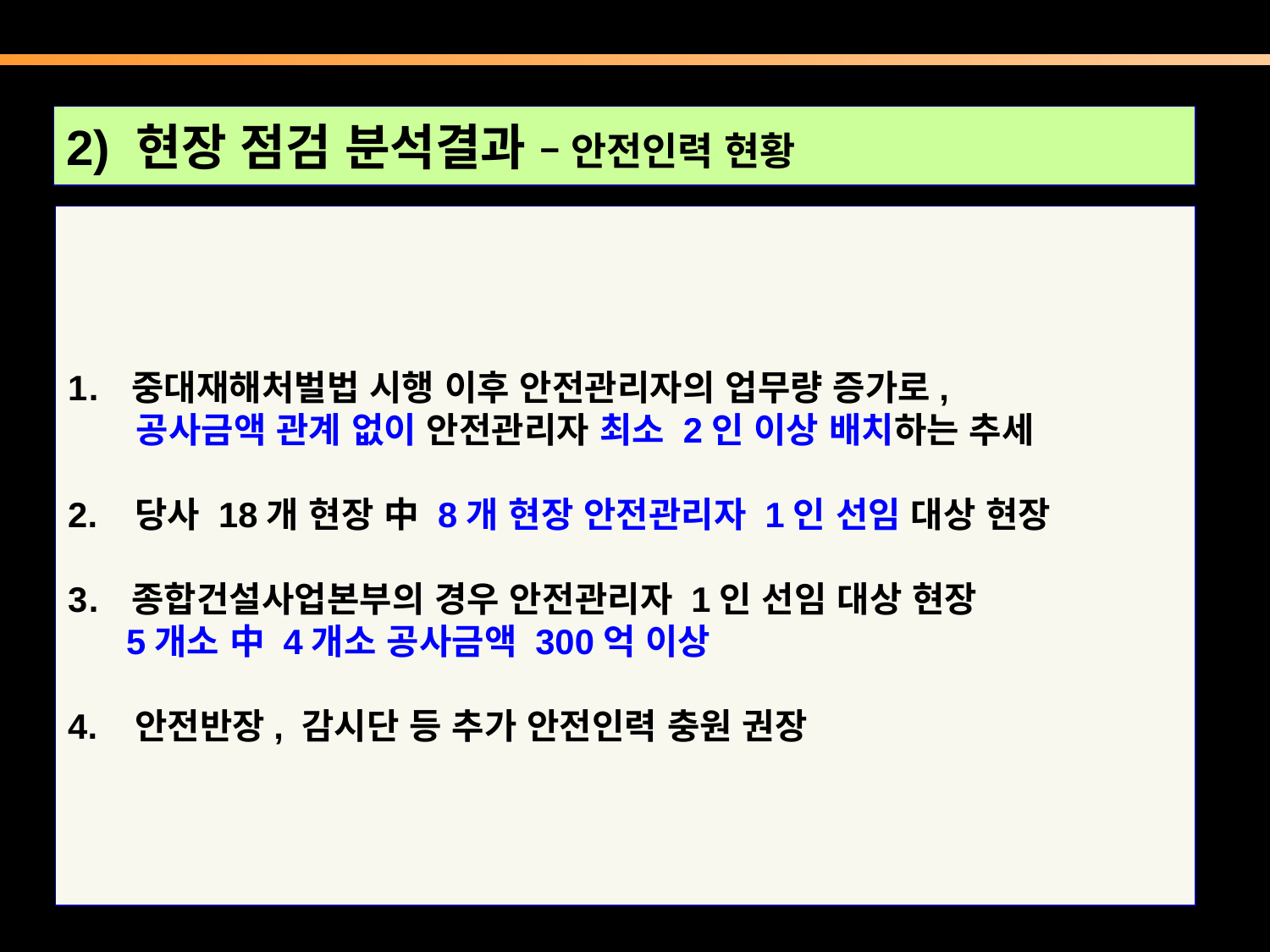

2) 현장 점검 분석결과 – 안전인력 현황
중대재해처벌법 시행 이후 안전관리자의 업무량 증가로,
      공사금액 관계 없이 안전관리자 최소 2인 이상 배치하는 추세

2.   당사 18개 현장 中 8개 현장 안전관리자 1인 선임 대상 현장

종합건설사업본부의 경우 안전관리자 1인 선임 대상 현장
      5개소 中 4개소 공사금액 300억 이상

4.   안전반장, 감시단 등 추가 안전인력 충원 권장